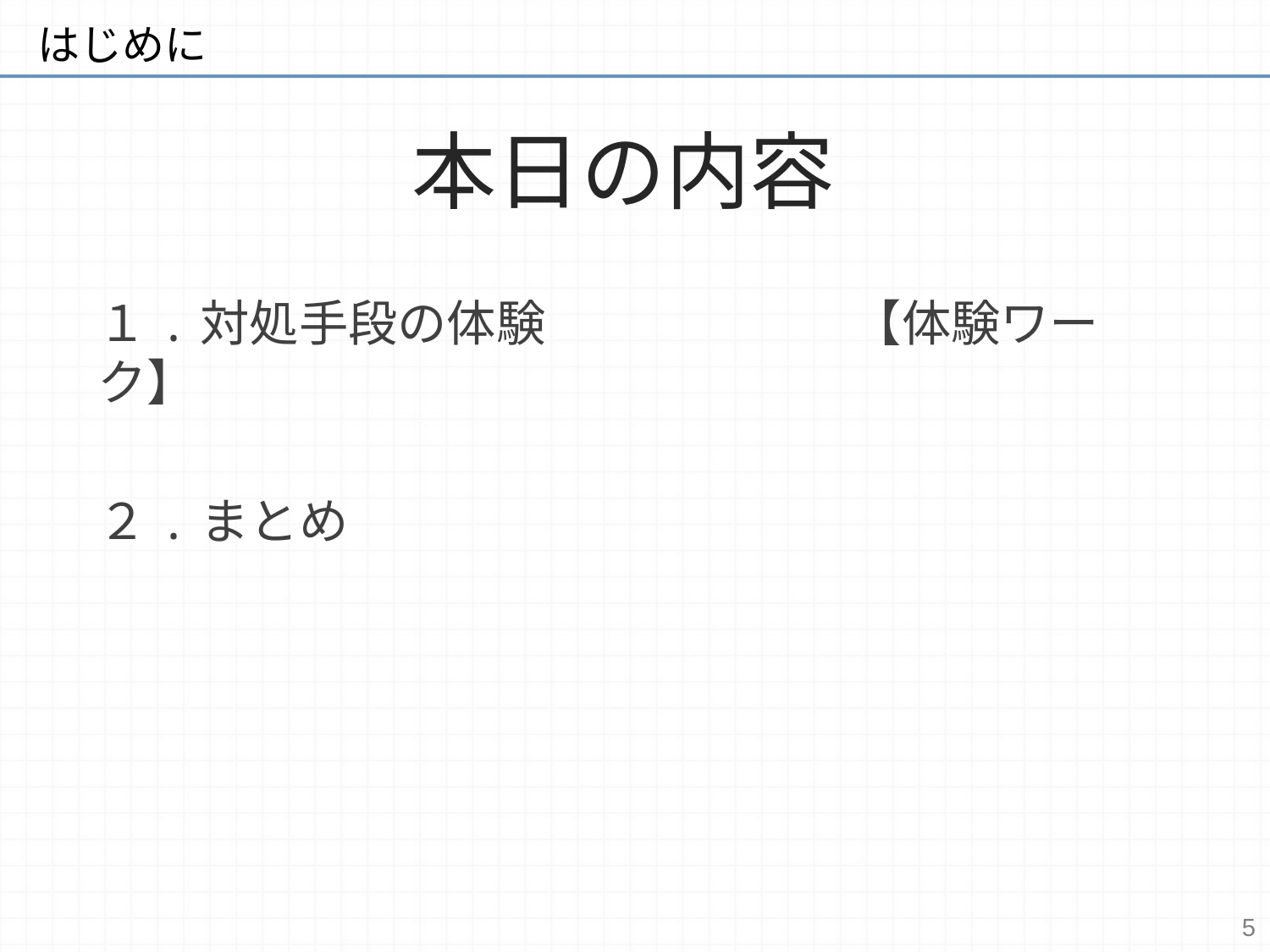

はじめに
# 本日の内容
１.対処手段の体験　　　　　 　【体験ワーク】

２.まとめ
5